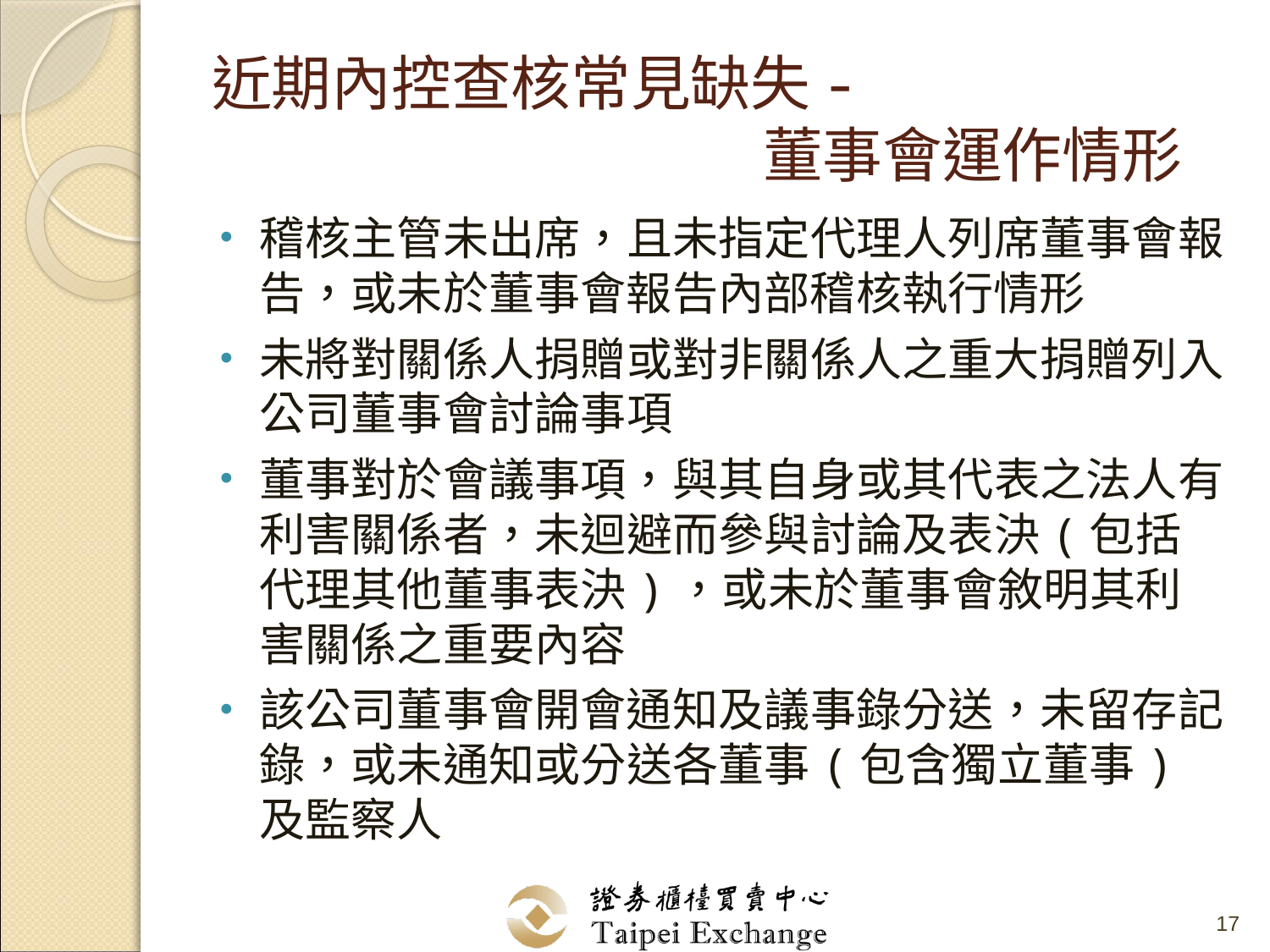

# 近期內控查核常見缺失- 董事會運作情形
稽核主管未出席，且未指定代理人列席董事會報告，或未於董事會報告內部稽核執行情形
未將對關係人捐贈或對非關係人之重大捐贈列入公司董事會討論事項
董事對於會議事項，與其自身或其代表之法人有利害關係者，未迴避而參與討論及表決(包括代理其他董事表決)，或未於董事會敘明其利害關係之重要內容
該公司董事會開會通知及議事錄分送，未留存記錄，或未通知或分送各董事(包含獨立董事)及監察人

17